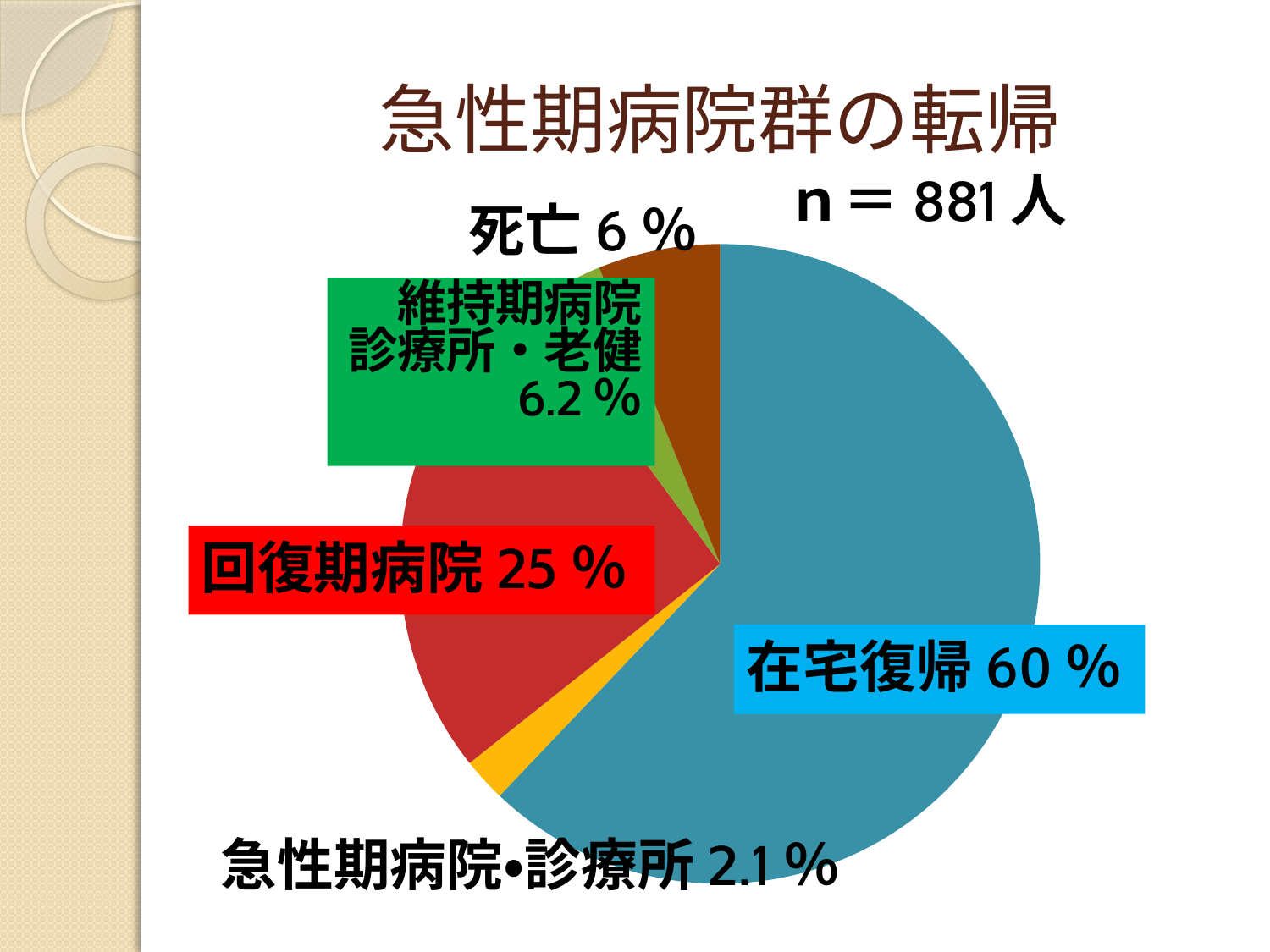

# 急性期病院群の転帰
ｎ＝881人
死亡6％

### Chart

| Category | 患者数 |
|---|---|
| 在宅復帰 | 534.0 |
| 急性期病院・診療所 | 19.0 |
| 回復期病院 | 220.0 |
| 維持期病院・診療所・老健 | 34.0 |
| 死亡 | 53.0 |
回復期病院25％
在宅復帰60％
急性期病院・診療所2.1％